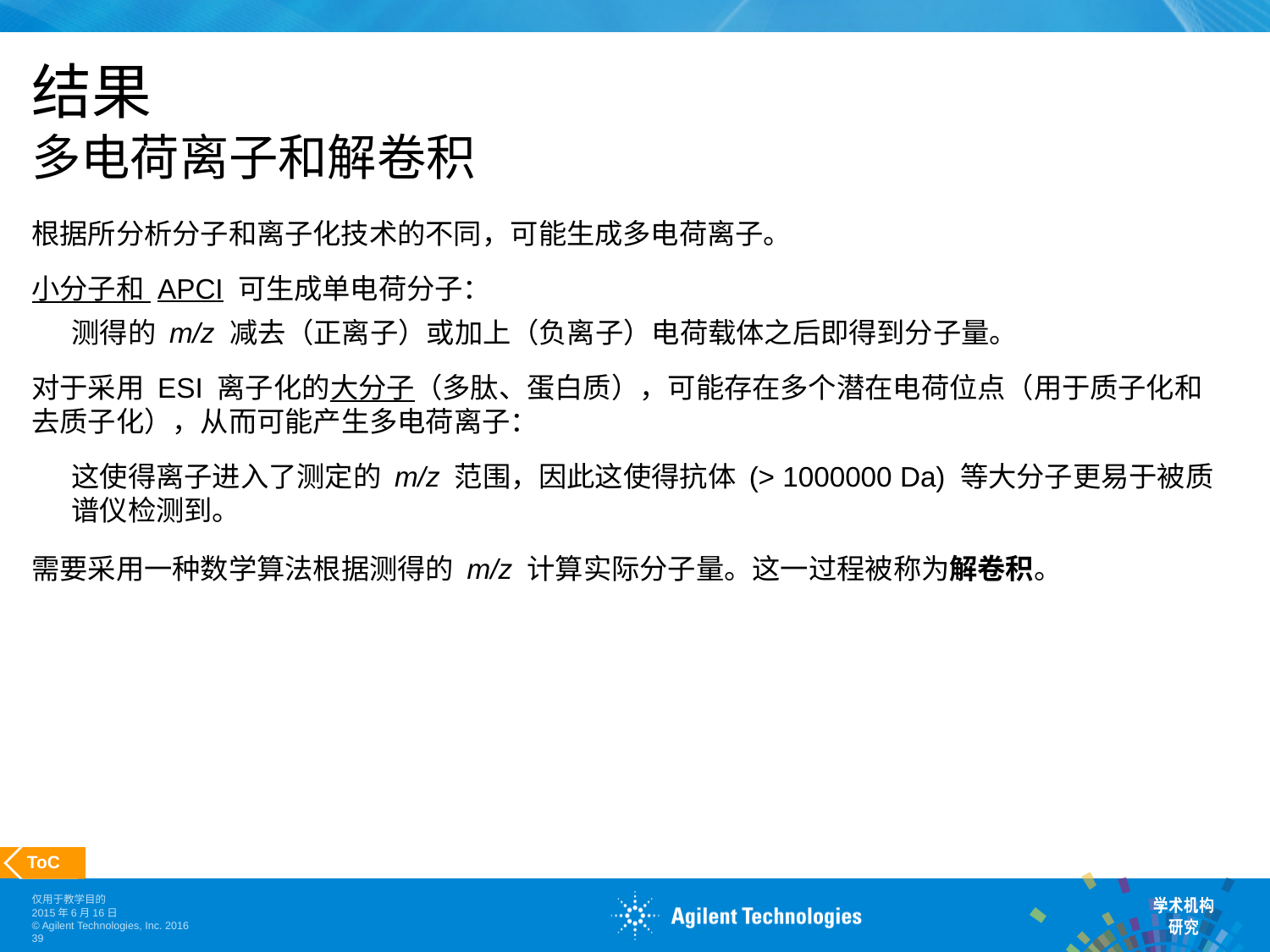

# 结果 多电荷离子和解卷积
根据所分析分子和离子化技术的不同，可能生成多电荷离子。
小分子和 APCI 可生成单电荷分子：
测得的 m/z 减去（正离子）或加上（负离子）电荷载体之后即得到分子量。
对于采用 ESI 离子化的大分子（多肽、蛋白质），可能存在多个潜在电荷位点（用于质子化和去质子化），从而可能产生多电荷离子：
这使得离子进入了测定的 m/z 范围，因此这使得抗体 (> 1000000 Da) 等大分子更易于被质谱仪检测到。
需要采用一种数学算法根据测得的 m/z 计算实际分子量。这一过程被称为解卷积。
 ToC